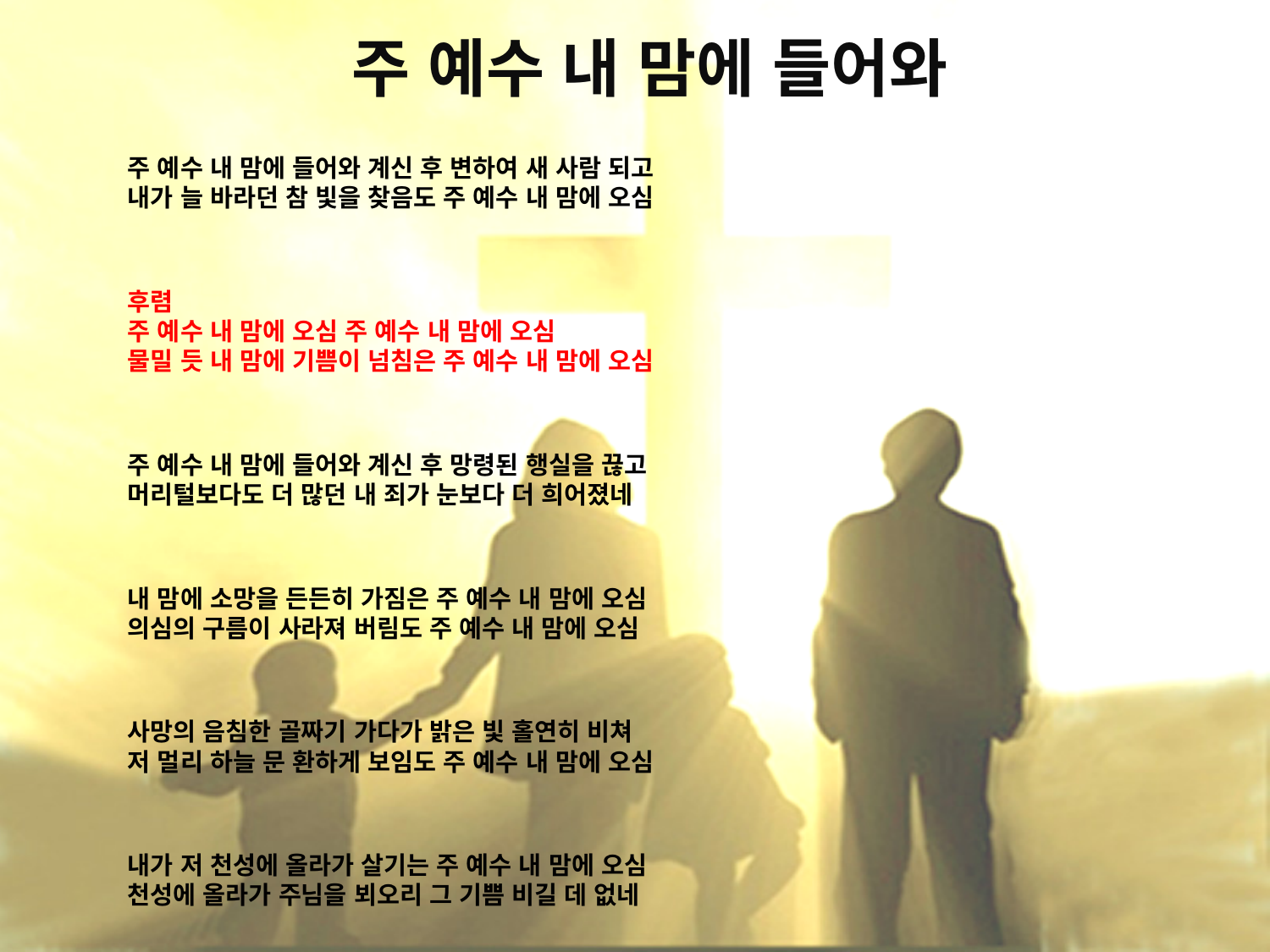

# 주 예수 내 맘에 들어와
주 예수 내 맘에 들어와 계신 후 변하여 새 사람 되고
내가 늘 바라던 참 빛을 찾음도 주 예수 내 맘에 오심

후렴
주 예수 내 맘에 오심 주 예수 내 맘에 오심
물밀 듯 내 맘에 기쁨이 넘침은 주 예수 내 맘에 오심

주 예수 내 맘에 들어와 계신 후 망령된 행실을 끊고
머리털보다도 더 많던 내 죄가 눈보다 더 희어졌네

내 맘에 소망을 든든히 가짐은 주 예수 내 맘에 오심
의심의 구름이 사라져 버림도 주 예수 내 맘에 오심

사망의 음침한 골짜기 가다가 밝은 빛 홀연히 비쳐
저 멀리 하늘 문 환하게 보임도 주 예수 내 맘에 오심

내가 저 천성에 올라가 살기는 주 예수 내 맘에 오심
천성에 올라가 주님을 뵈오리 그 기쁨 비길 데 없네